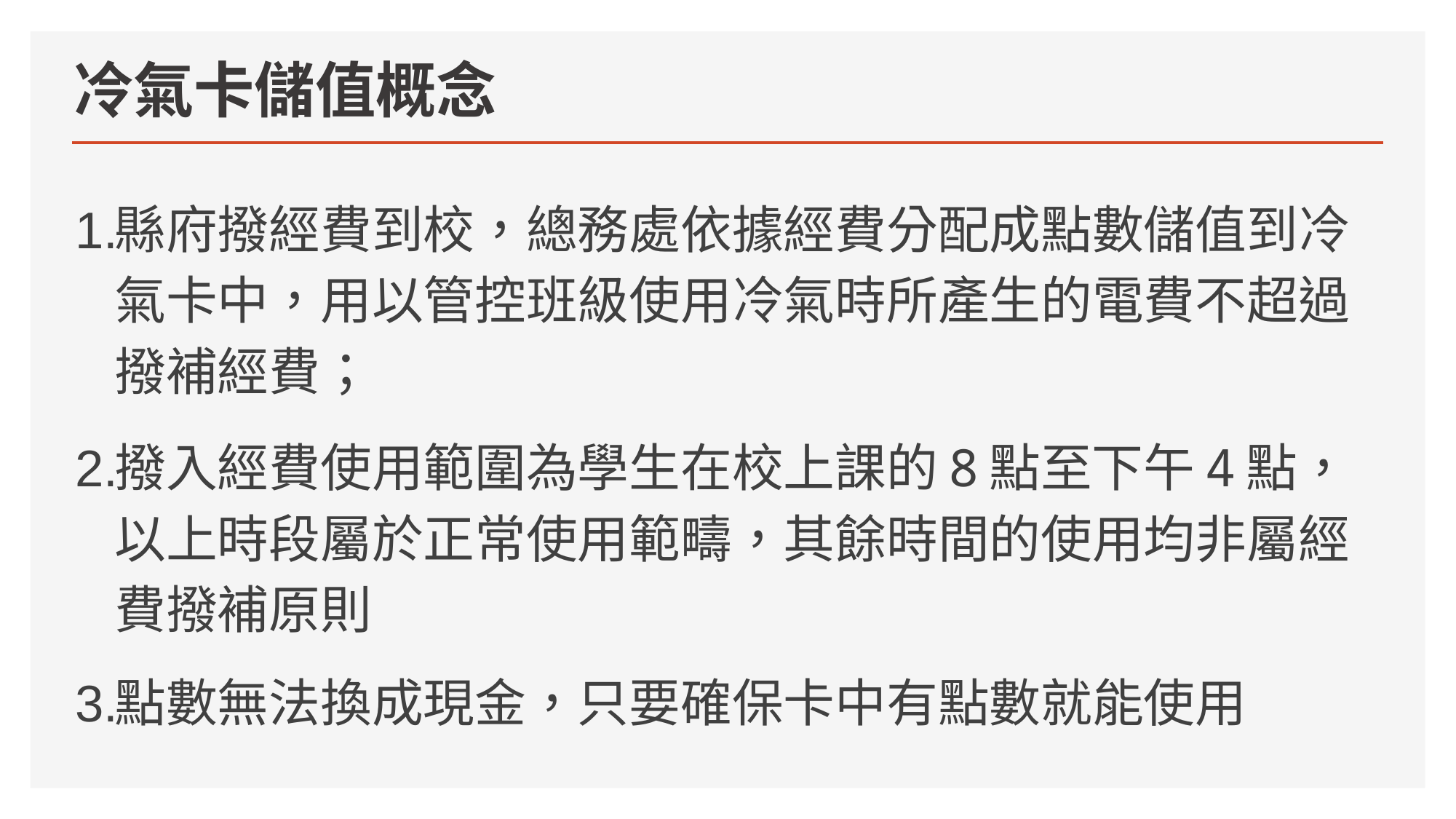

# 冷氣卡儲值概念
縣府撥經費到校，總務處依據經費分配成點數儲值到冷氣卡中，用以管控班級使用冷氣時所產生的電費不超過撥補經費；
撥入經費使用範圍為學生在校上課的8點至下午4點，以上時段屬於正常使用範疇，其餘時間的使用均非屬經費撥補原則
點數無法換成現金，只要確保卡中有點數就能使用